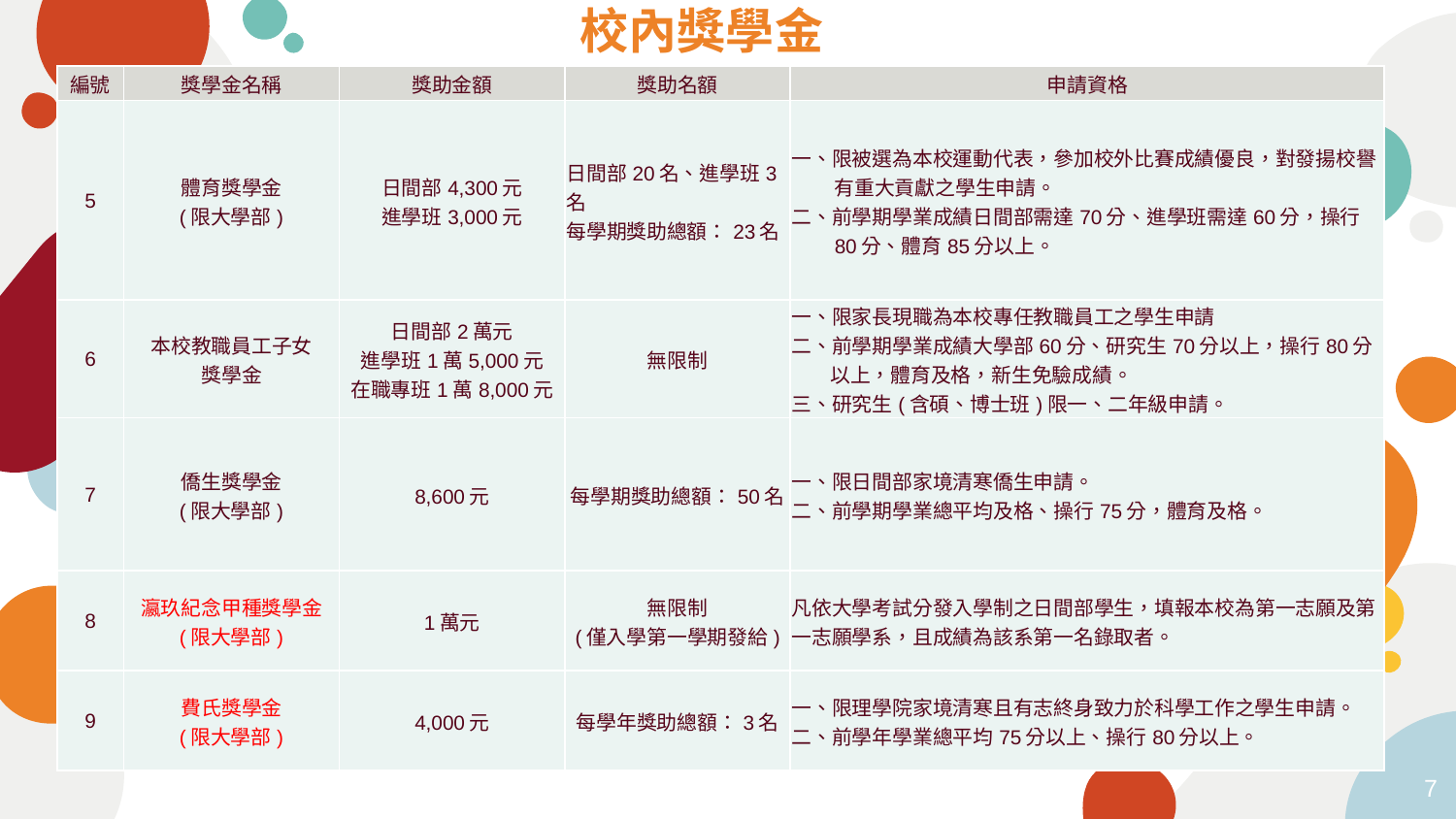

校內獎學金
| 編號 | 獎學金名稱 | 獎助金額 | 獎助名額 | 申請資格 |
| --- | --- | --- | --- | --- |
| 5 | 體育獎學金 (限大學部) | 日間部4,300元 進學班3,000元 | 日間部20名、進學班3名 每學期獎助總額：23名 | 一、限被選為本校運動代表，參加校外比賽成績優良，對發揚校譽有重大貢獻之學生申請。 二、前學期學業成績日間部需達70分、進學班需達60分，操行80分、體育85分以上。 |
| 6 | 本校教職員工子女 獎學金 | 日間部2萬元 進學班1萬5,000元 在職專班1萬8,000元 | 無限制 | 一、限家長現職為本校專任教職員工之學生申請 二、前學期學業成績大學部60分、研究生70分以上，操行80分以上，體育及格，新生免驗成績。 三、研究生(含碩、博士班)限一、二年級申請。 |
| 7 | 僑生獎學金 (限大學部) | 8,600元 | 每學期獎助總額：50名 | 一、限日間部家境清寒僑生申請。 二、前學期學業總平均及格、操行75分，體育及格。 |
| 8 | 瀛玖紀念甲種獎學金 (限大學部) | 1萬元 | 無限制 (僅入學第一學期發給) | 凡依大學考試分發入學制之日間部學生，填報本校為第一志願及第一志願學系，且成績為該系第一名錄取者。 |
| 9 | 費氏獎學金 (限大學部) | 4,000元 | 每學年獎助總額：3名 | 一、限理學院家境清寒且有志終身致力於科學工作之學生申請。 二、前學年學業總平均75分以上、操行80分以上。 |

Big concept

Bring the attention of your audience over a key concept using icons or illustrations
7